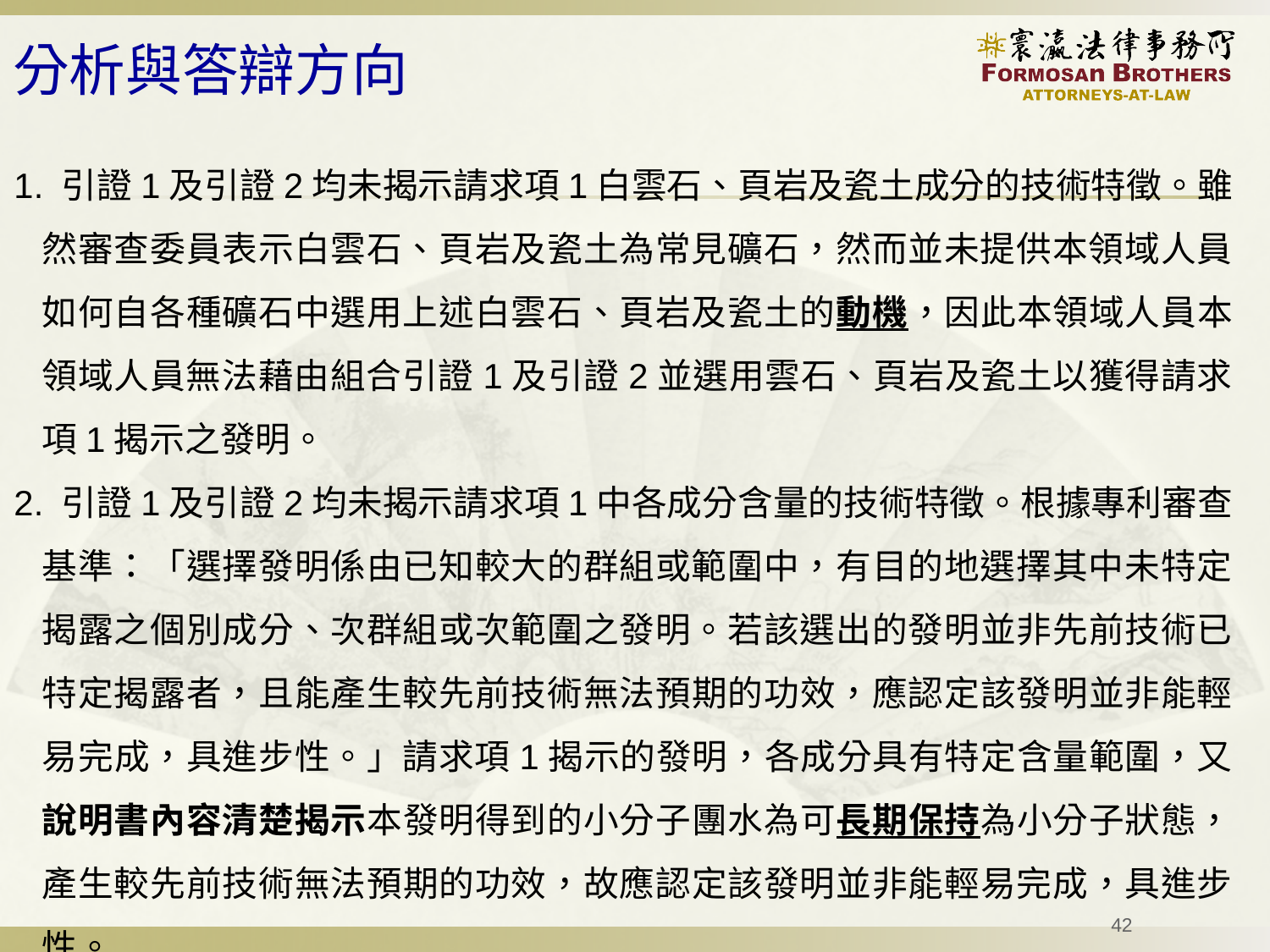

# 分析與答辯方向
1. 引證1及引證2均未揭示請求項1白雲石、頁岩及瓷土成分的技術特徵。雖然審查委員表示白雲石、頁岩及瓷土為常見礦石，然而並未提供本領域人員如何自各種礦石中選用上述白雲石、頁岩及瓷土的動機，因此本領域人員本領域人員無法藉由組合引證1及引證2並選用雲石、頁岩及瓷土以獲得請求項1揭示之發明。
2. 引證1及引證2均未揭示請求項1中各成分含量的技術特徵。根據專利審查基準：「選擇發明係由已知較大的群組或範圍中，有目的地選擇其中未特定揭露之個別成分、次群組或次範圍之發明。若該選出的發明並非先前技術已特定揭露者，且能產生較先前技術無法預期的功效，應認定該發明並非能輕易完成，具進步性。」請求項1揭示的發明，各成分具有特定含量範圍，又說明書內容清楚揭示本發明得到的小分子團水為可長期保持為小分子狀態，產生較先前技術無法預期的功效，故應認定該發明並非能輕易完成，具進步性。
42